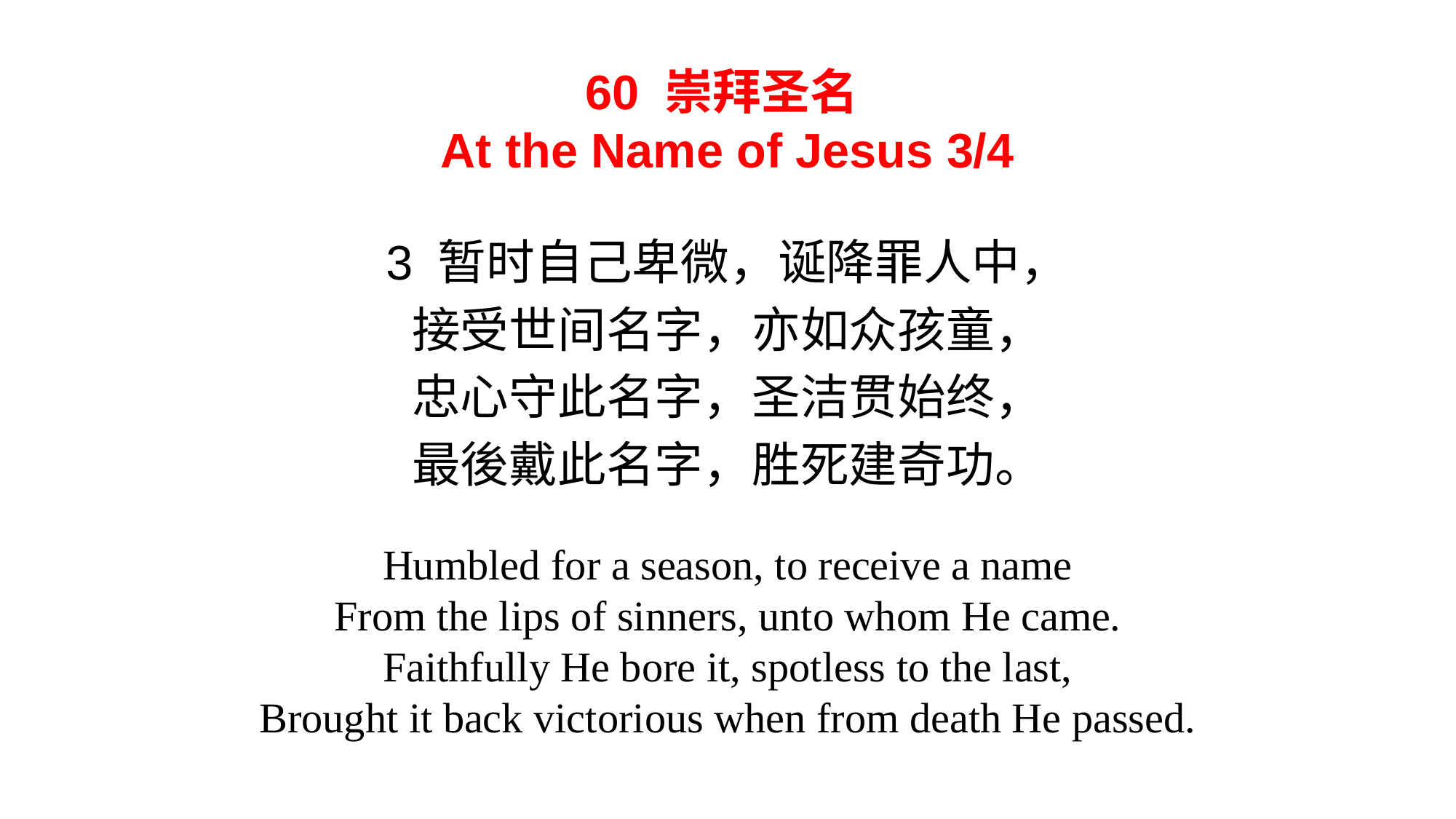

60 崇拜圣名
At the Name of Jesus 3/4
3 暂时自己卑微，诞降罪人中，
接受世间名字，亦如众孩童，
忠心守此名字，圣洁贯始终，
最後戴此名字，胜死建奇功。

Humbled for a season, to receive a name
From the lips of sinners, unto whom He came.
Faithfully He bore it, spotless to the last,
Brought it back victorious when from death He passed.